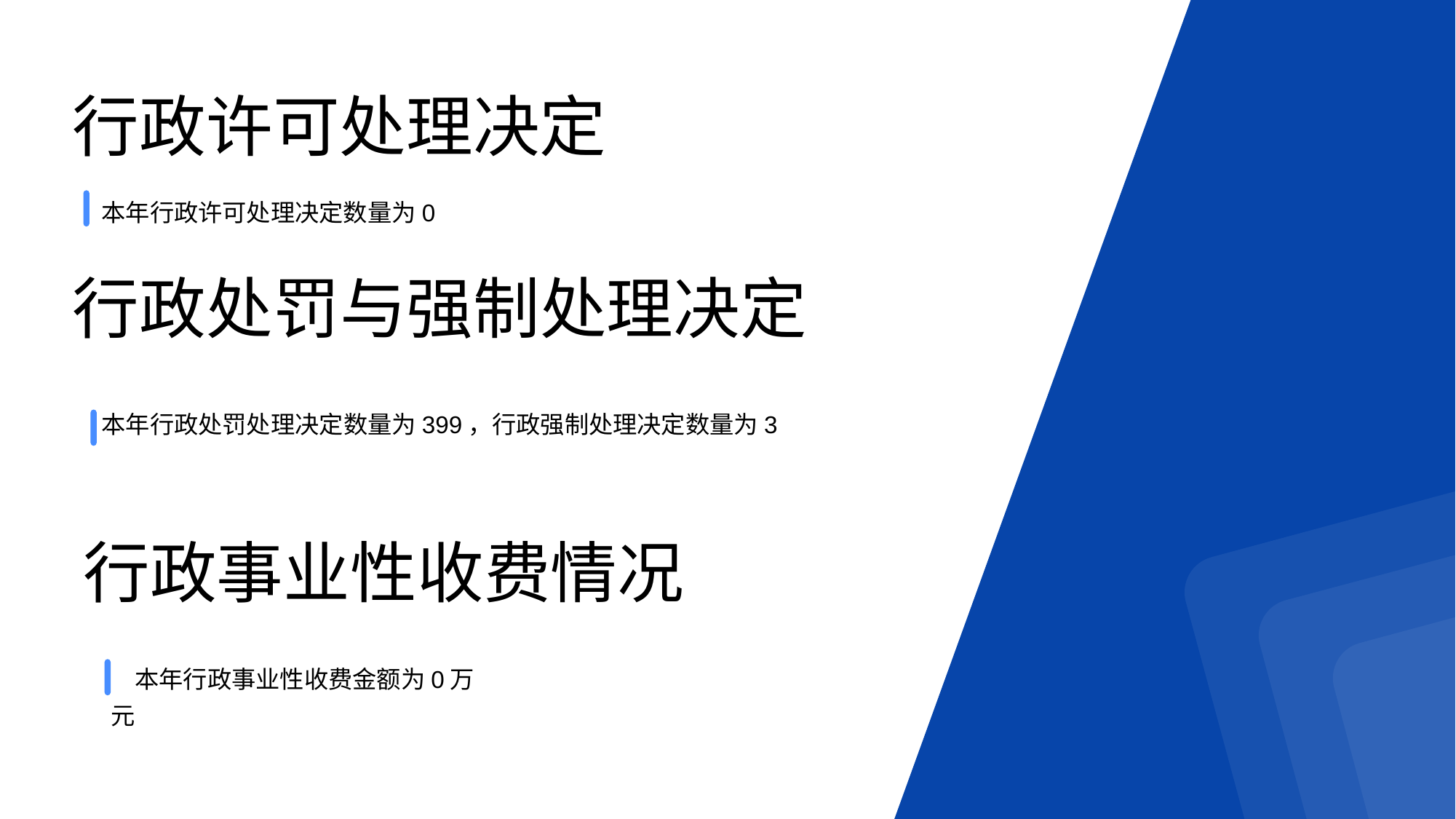

行政许可处理决定

本年行政许可处理决定数量为0
行政处罚与强制处理决定
本年行政处罚处理决定数量为399，行政强制处理决定数量为3

行政事业性收费情况

本本年行政事业性收费金额为0万元